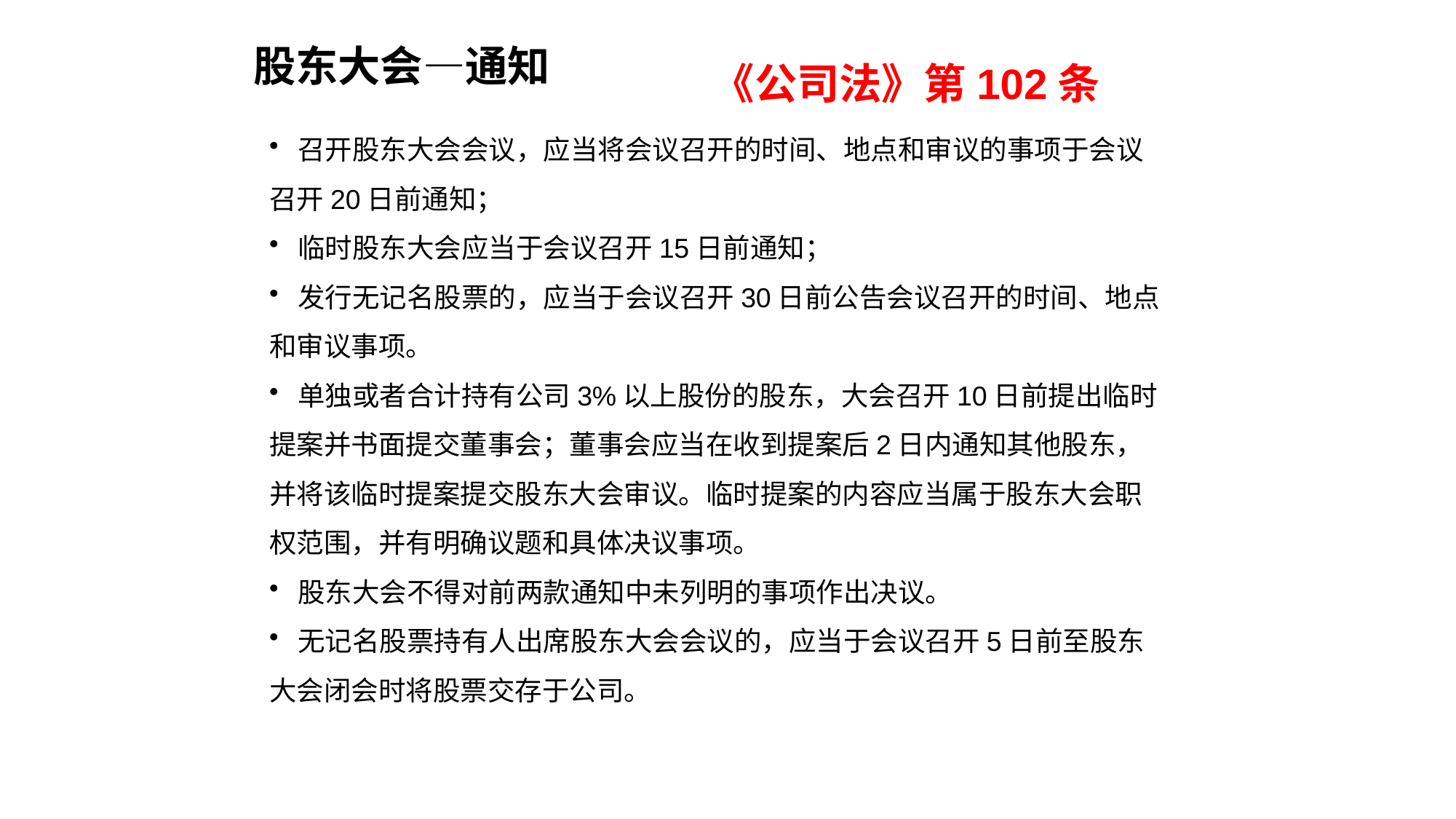

股东大会—通知
《公司法》第102条
  召开股东大会会议，应当将会议召开的时间、地点和审议的事项于会议召开20日前通知；
  临时股东大会应当于会议召开15日前通知；
  发行无记名股票的，应当于会议召开30日前公告会议召开的时间、地点和审议事项。
  单独或者合计持有公司3%以上股份的股东，大会召开10日前提出临时提案并书面提交董事会；董事会应当在收到提案后2日内通知其他股东，并将该临时提案提交股东大会审议。临时提案的内容应当属于股东大会职权范围，并有明确议题和具体决议事项。
  股东大会不得对前两款通知中未列明的事项作出决议。
  无记名股票持有人出席股东大会会议的，应当于会议召开5日前至股东大会闭会时将股票交存于公司。